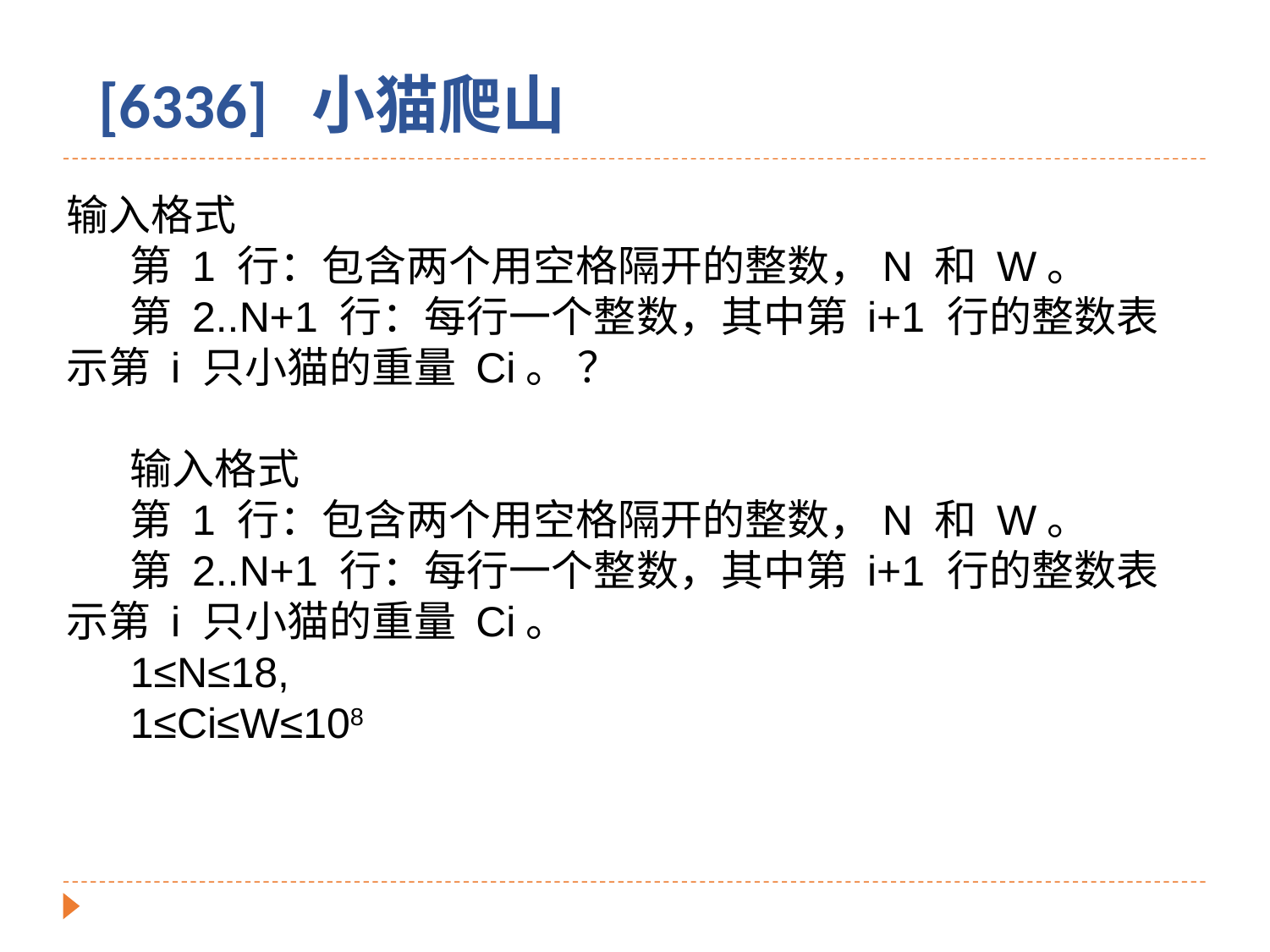

[6336]  小猫爬山
输入格式
第 1 行：包含两个用空格隔开的整数，N 和 W。
第 2..N+1 行：每行一个整数，其中第 i+1 行的整数表示第 i 只小猫的重量 Ci。 ？

输入格式
第 1 行：包含两个用空格隔开的整数，N 和 W。
第 2..N+1 行：每行一个整数，其中第 i+1 行的整数表示第 i 只小猫的重量 Ci。
1≤N≤18,
1≤Ci≤W≤108